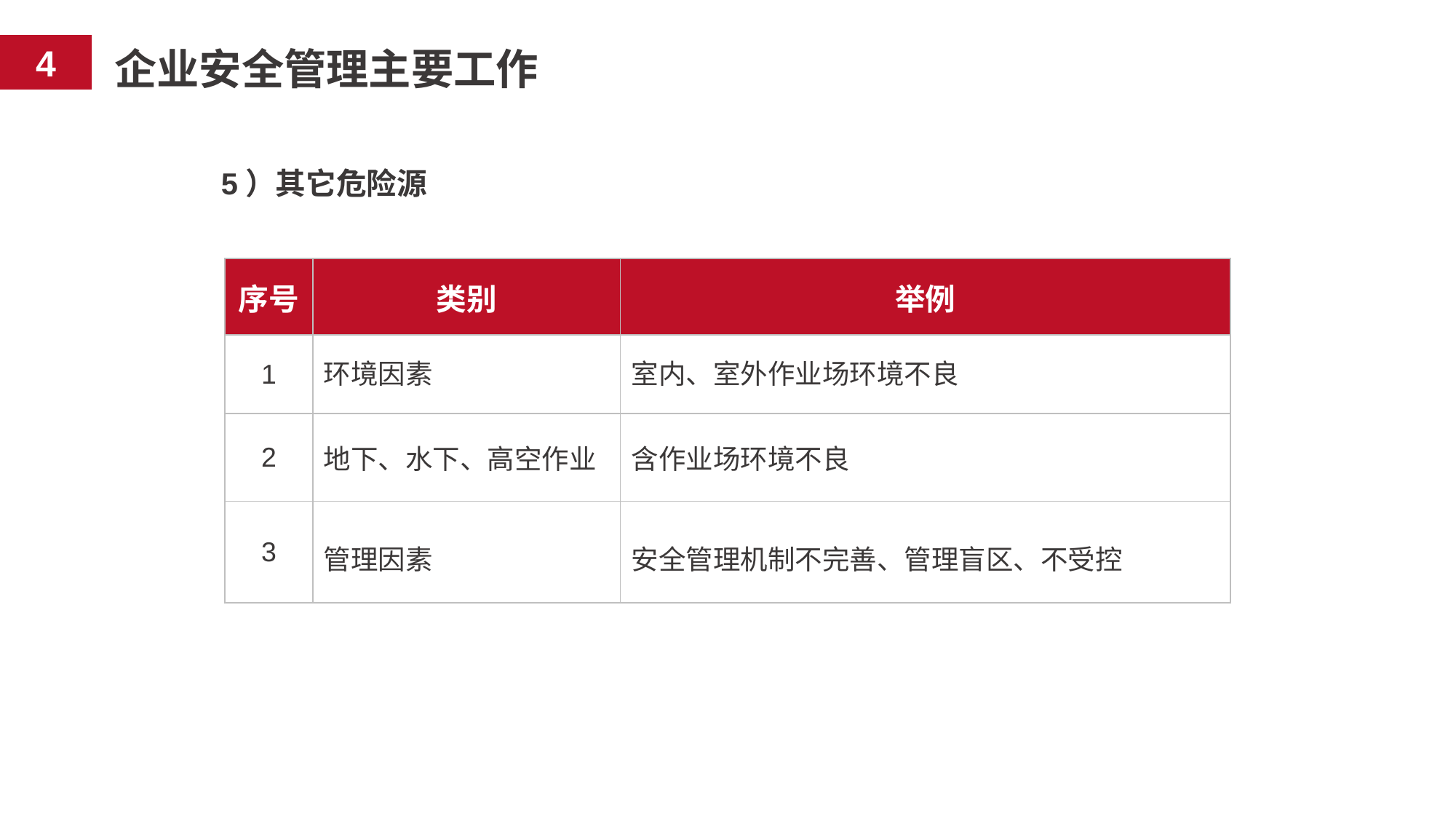

4
企业安全管理主要工作
5）其它危险源
| 序号 | 类别 | 举例 |
| --- | --- | --- |
| 1 | 环境因素 | 室内、室外作业场环境不良 |
| 2 | 地下、水下、高空作业 | 含作业场环境不良 |
| 3 | 管理因素 | 安全管理机制不完善、管理盲区、不受控 |